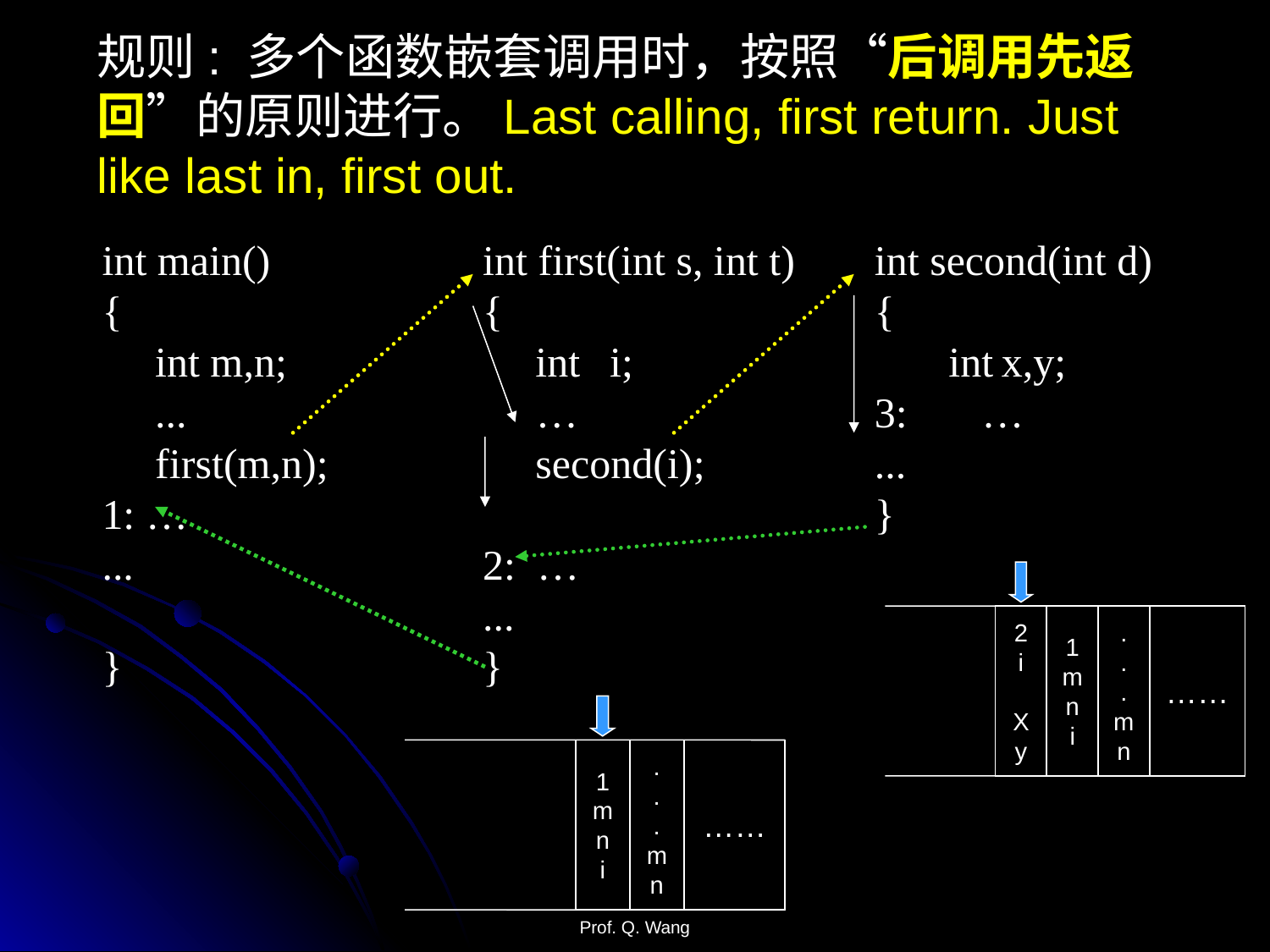

规则: 多个函数嵌套调用时，按照“后调用先返回”的原则进行。Last calling, first return. Just like last in, first out.
int main()
{
     int m,n;
     ...
     first(m,n);
1: …
...

}
int first(int s, int t)
{
     int 	i;
     …
     second(i);

2:  …
...
}
int second(int d)
{
       int	x,y;
3:       …
...
}

2
i

X
y
1
m
n
i
.
.
.
m
n
……

1
m
n
i
.
.
.
m
n
……

Prof. Q. Wang